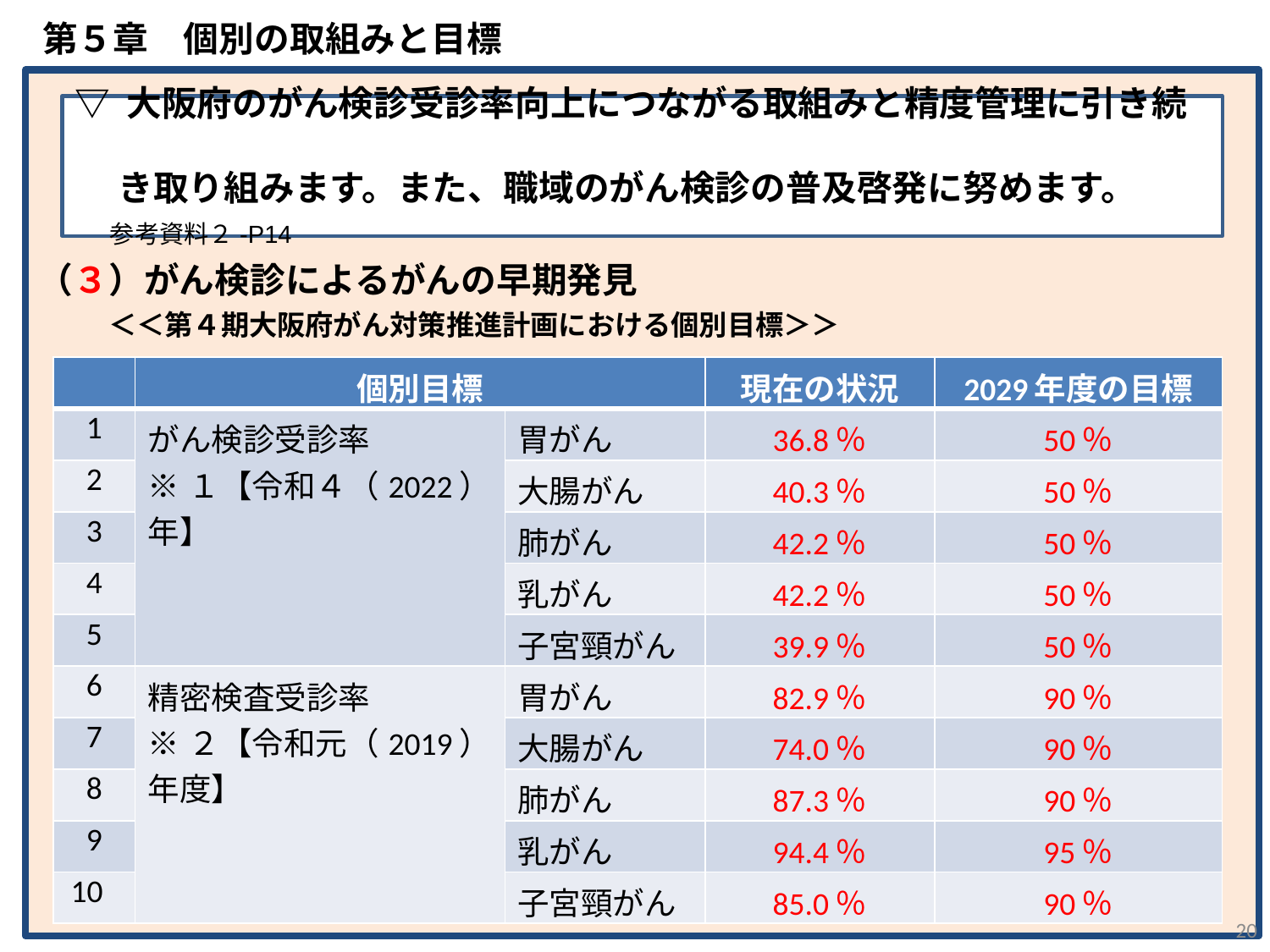

第５章　個別の取組みと目標

（３）がん検診によるがんの早期発見
　　＜＜第４期大阪府がん対策推進計画における個別目標＞＞

▽ 大阪府のがん検診受診率向上につながる取組みと精度管理に引き続
　 き取り組みます。また、職域のがん検診の普及啓発に努めます。
　参考資料２-P14
|  | 個別目標 |  | 現在の状況 | 2029年度の目標 |
| --- | --- | --- | --- | --- |
| 1 | がん検診受診率 ※１【令和４（2022）年】 | 胃がん | 36.8％ | 50％ |
| 2 |  | 大腸がん | 40.3％ | 50％ |
| 3 |  | 肺がん | 42.2％ | 50％ |
| 4 |  | 乳がん | 42.2％ | 50％ |
| 5 |  | 子宮頸がん | 39.9％ | 50％ |
| 6 | 精密検査受診率 ※２【令和元（2019）年度】 | 胃がん | 82.9％ | 90％ |
| 7 |  | 大腸がん | 74.0％ | 90％ |
| 8 |  | 肺がん | 87.3％ | 90％ |
| 9 |  | 乳がん | 94.4％ | 95％ |
| 10 |  | 子宮頸がん | 85.0％ | 90％ |
20